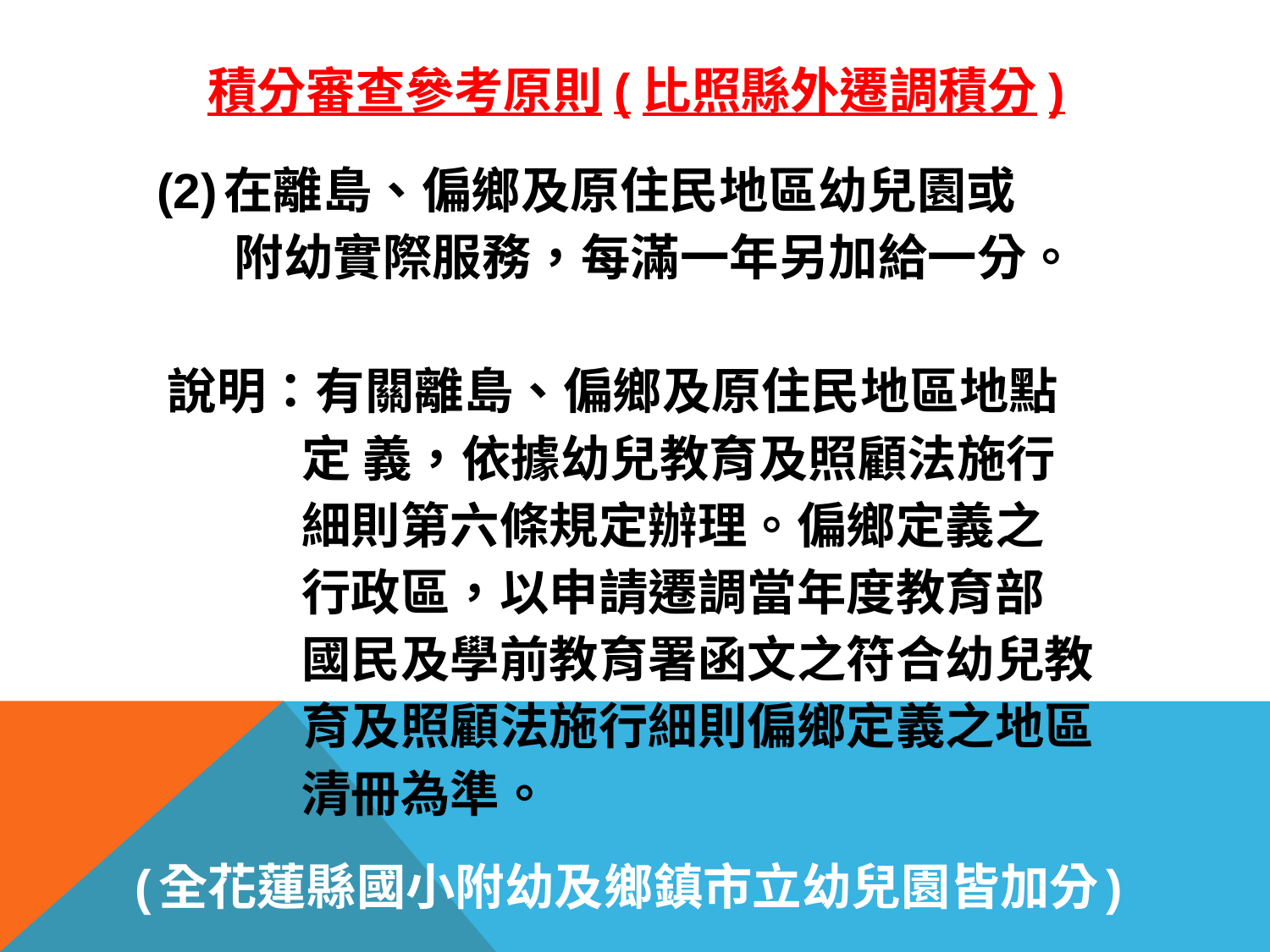

# 積分審查參考原則(比照縣外遷調積分)
       (2)在離島、偏鄉及原住民地區幼兒園或
         附幼實際服務，每滿一年另加給一分。

   說明：有關離島、偏鄉及原住民地區地點
               定 義，依據幼兒教育及照顧法施行
               細則第六條規定辦理。偏鄉定義之
               行政區，以申請遷調當年度教育部
               國民及學前教育署函文之符合幼兒教
               育及照顧法施行細則偏鄉定義之地區
               清冊為準。

  (全花蓮縣國小附幼及鄉鎮市立幼兒園皆加分)